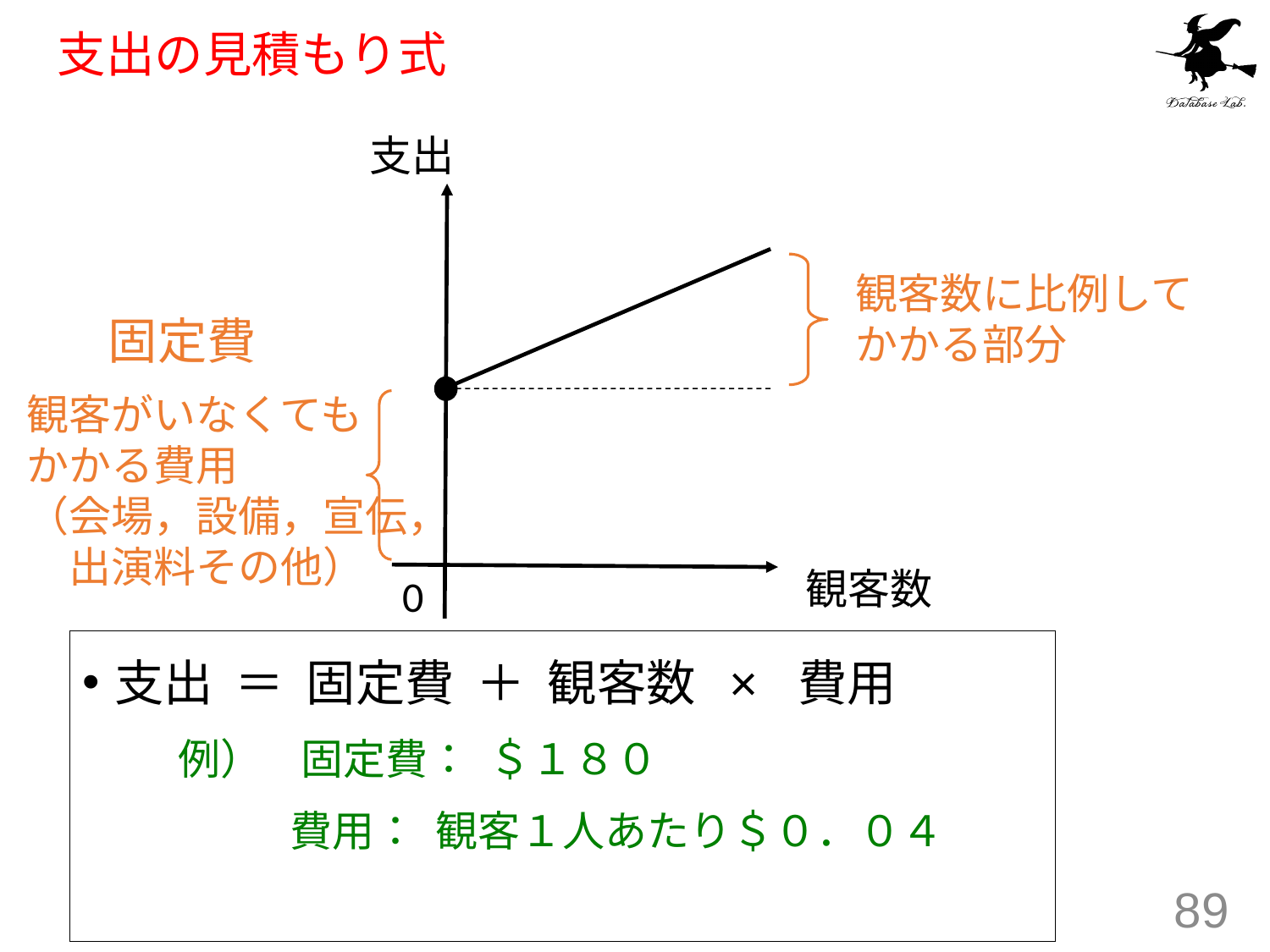

# 支出の見積もり式
支出

観客数に比例して
かかる部分
固定費

観客がいなくても
かかる費用
（会場，設備，宣伝，
　出演料その他）

観客数
0

支出  ＝  固定費  ＋  観客数  ×  費用
 	例）    固定費：  ＄１８０
              費用：  観客１人あたり＄０．０４

89